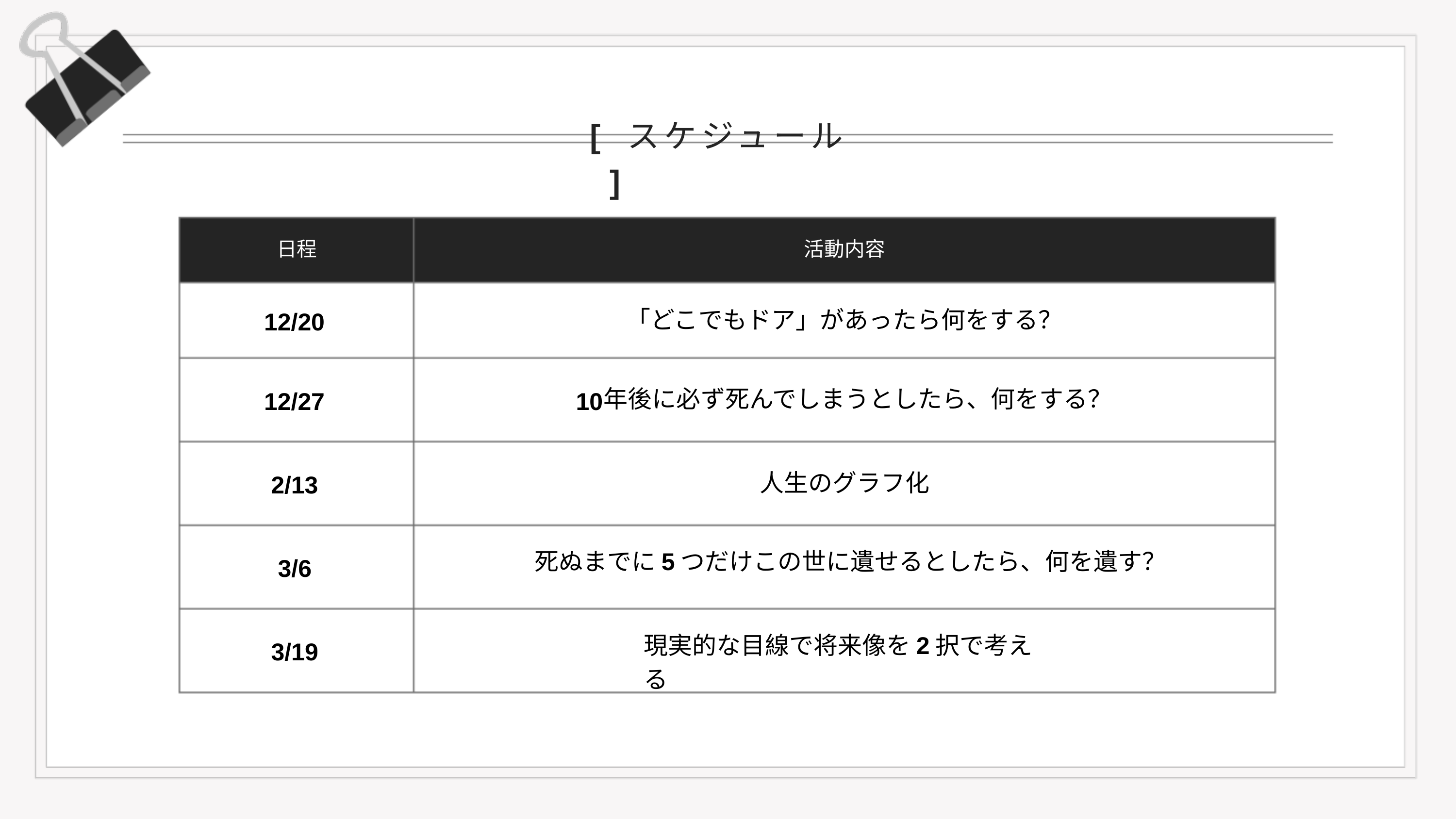

[ スケジュール ]
⽇程
活動内容
「どこでもドア」があったら何をする？
12/20
年後に必ず死んでしまうとしたら、何をする？
12/27
10
人⽣のグラフ化
2/13
死ぬまでに5つだけこの世に遺せるとしたら、何を遺す？
3/6
現実的な⽬線で将来像を2択で考える
3/19